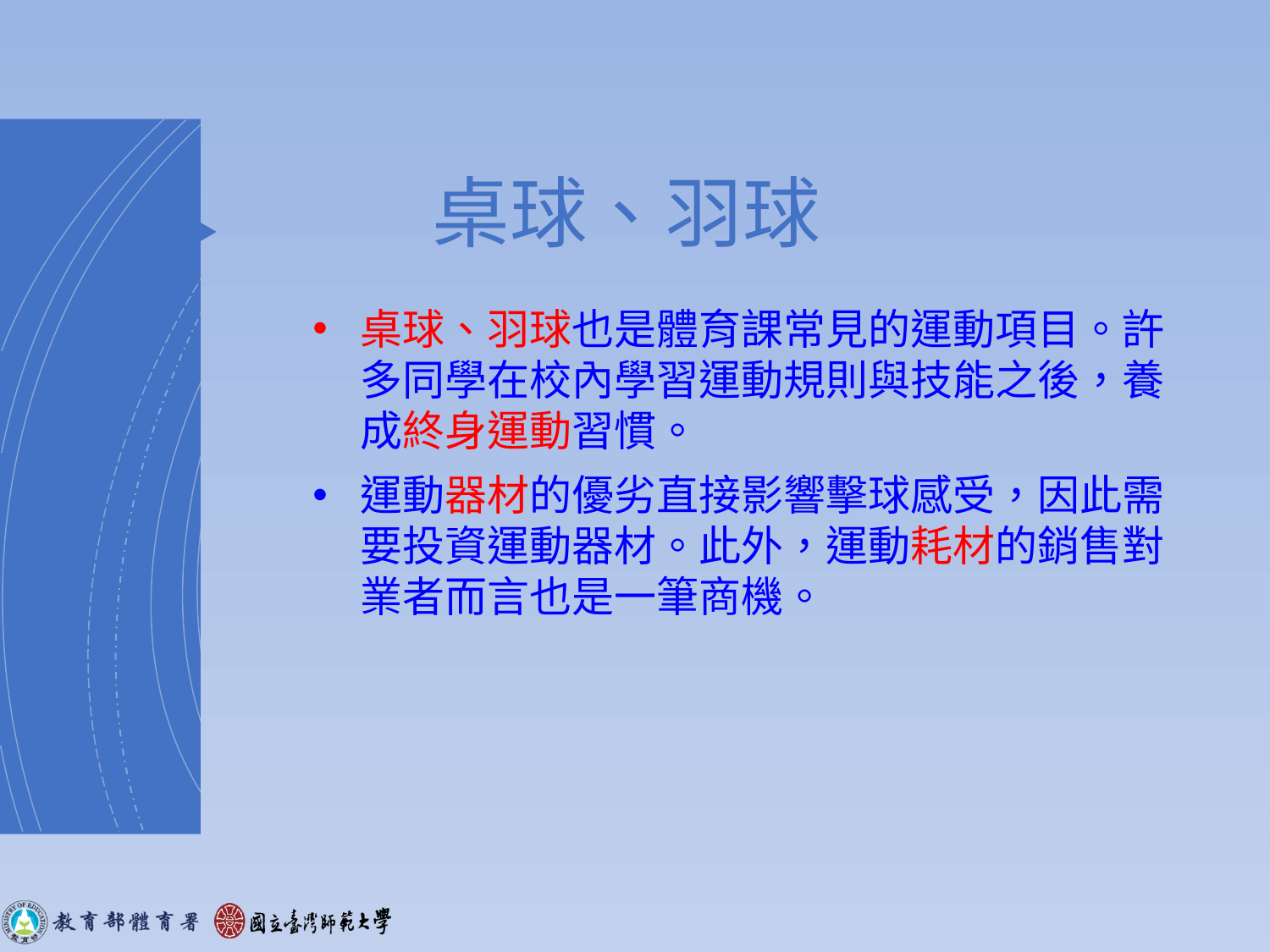

# 桌球、羽球

桌球、羽球也是體育課常見的運動項目。許多同學在校內學習運動規則與技能之後，養成終身運動習慣。
運動器材的優劣直接影響擊球感受，因此需要投資運動器材。此外，運動耗材的銷售對業者而言也是一筆商機。